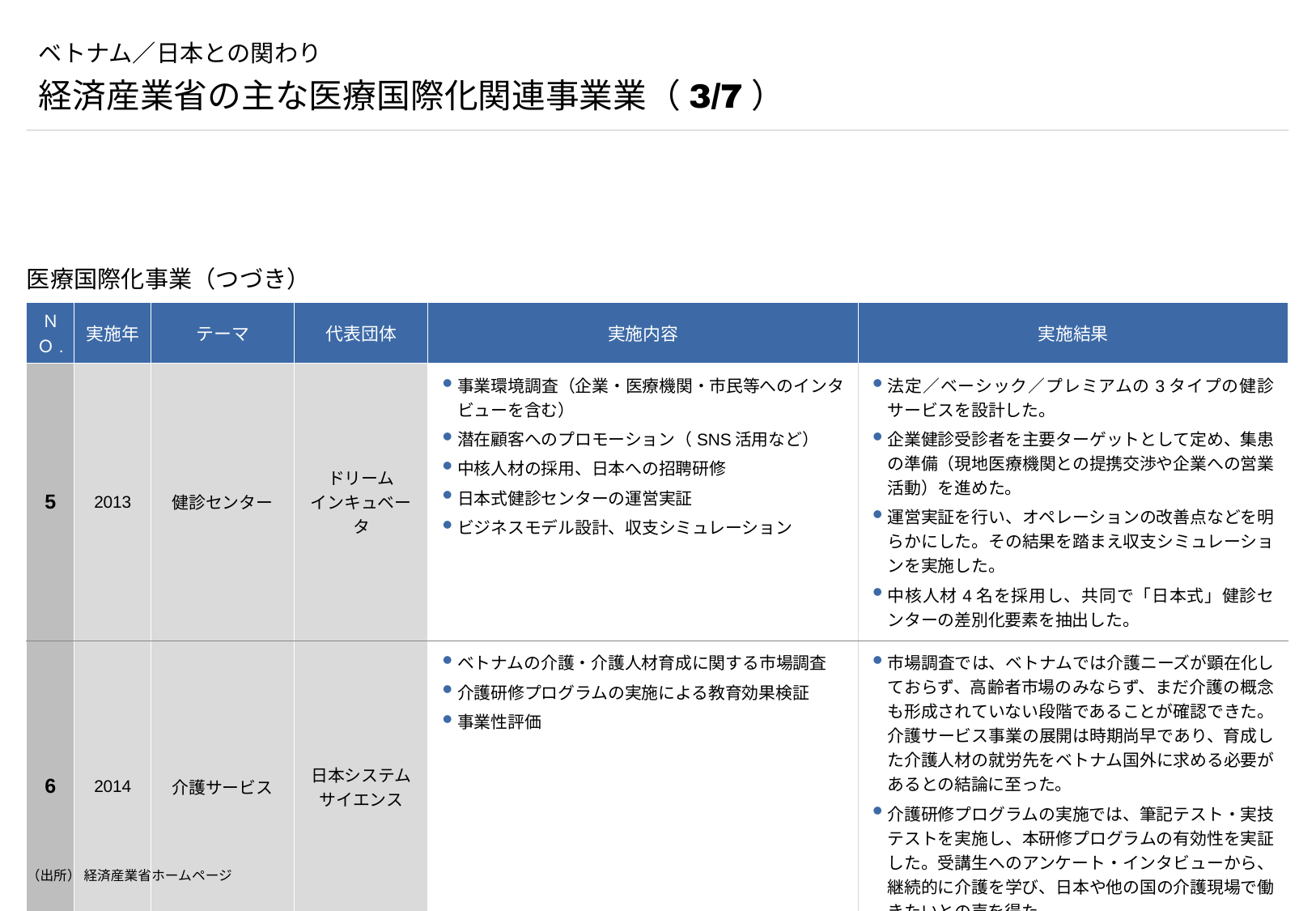

# ベトナム／日本との関わり
経済産業省の主な医療国際化関連事業業（3/7）
医療国際化事業（つづき）
| ＮＯ. | 実施年 | テーマ | 代表団体 | 実施内容 | 実施結果 |
| --- | --- | --- | --- | --- | --- |
| 5 | 2013 | 健診センター | ドリーム インキュベータ | 事業環境調査（企業・医療機関・市民等へのインタビューを含む） 潜在顧客へのプロモーション（SNS活用など） 中核人材の採用、日本への招聘研修 日本式健診センターの運営実証 ビジネスモデル設計、収支シミュレーション | 法定／ベーシック／プレミアムの3タイプの健診サービスを設計した。 企業健診受診者を主要ターゲットとして定め、集患の準備（現地医療機関との提携交渉や企業への営業活動）を進めた。 運営実証を行い、オペレーションの改善点などを明らかにした。その結果を踏まえ収支シミュレーションを実施した。 中核人材4名を採用し、共同で「日本式」健診センターの差別化要素を抽出した。 |
| 6 | 2014 | 介護サービス | 日本システム サイエンス | ベトナムの介護・介護人材育成に関する市場調査 介護研修プログラムの実施による教育効果検証 事業性評価 | 市場調査では、ベトナムでは介護ニーズが顕在化しておらず、高齢者市場のみならず、まだ介護の概念も形成されていない段階であることが確認できた。介護サービス事業の展開は時期尚早であり、育成した介護人材の就労先をベトナム国外に求める必要があるとの結論に至った。 介護研修プログラムの実施では、筆記テスト・実技テストを実施し、本研修プログラムの有効性を実証した。受講生へのアンケート・インタビューから、継続的に介護を学び、日本や他の国の介護現場で働きたいとの声を得た。 |
（出所） 経済産業省ホームページ